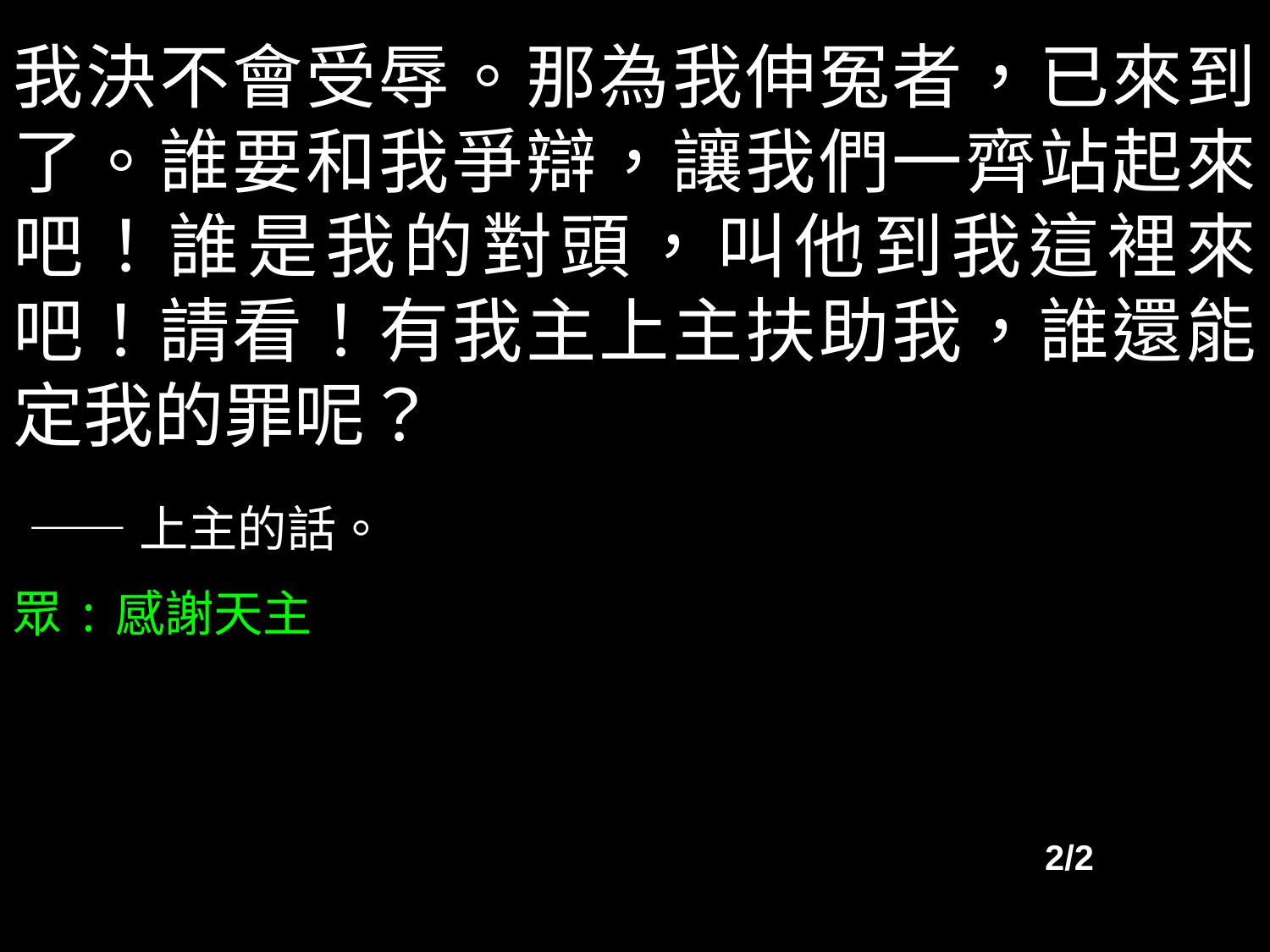

我決不會受辱。那為我伸冤者，已來到了。誰要和我爭辯，讓我們一齊站起來吧！誰是我的對頭，叫他到我這裡來吧！請看！有我主上主扶助我，誰還能定我的罪呢？
 ——上主的話。
眾:感謝天主

2/2